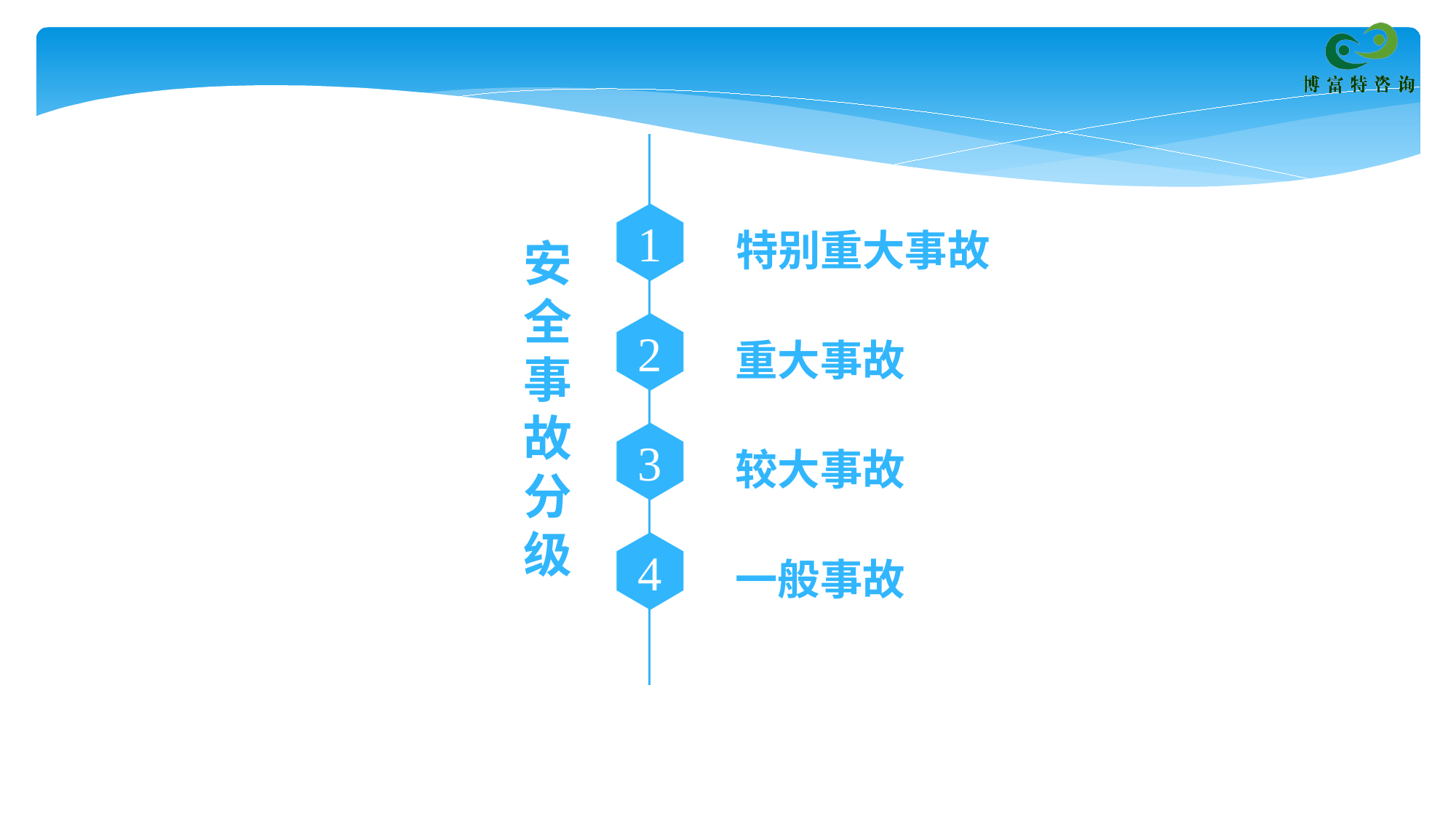

1
 特别重大事故
安
全
事
故
分
级
2
 重大事故
3
 较大事故
4
 一般事故